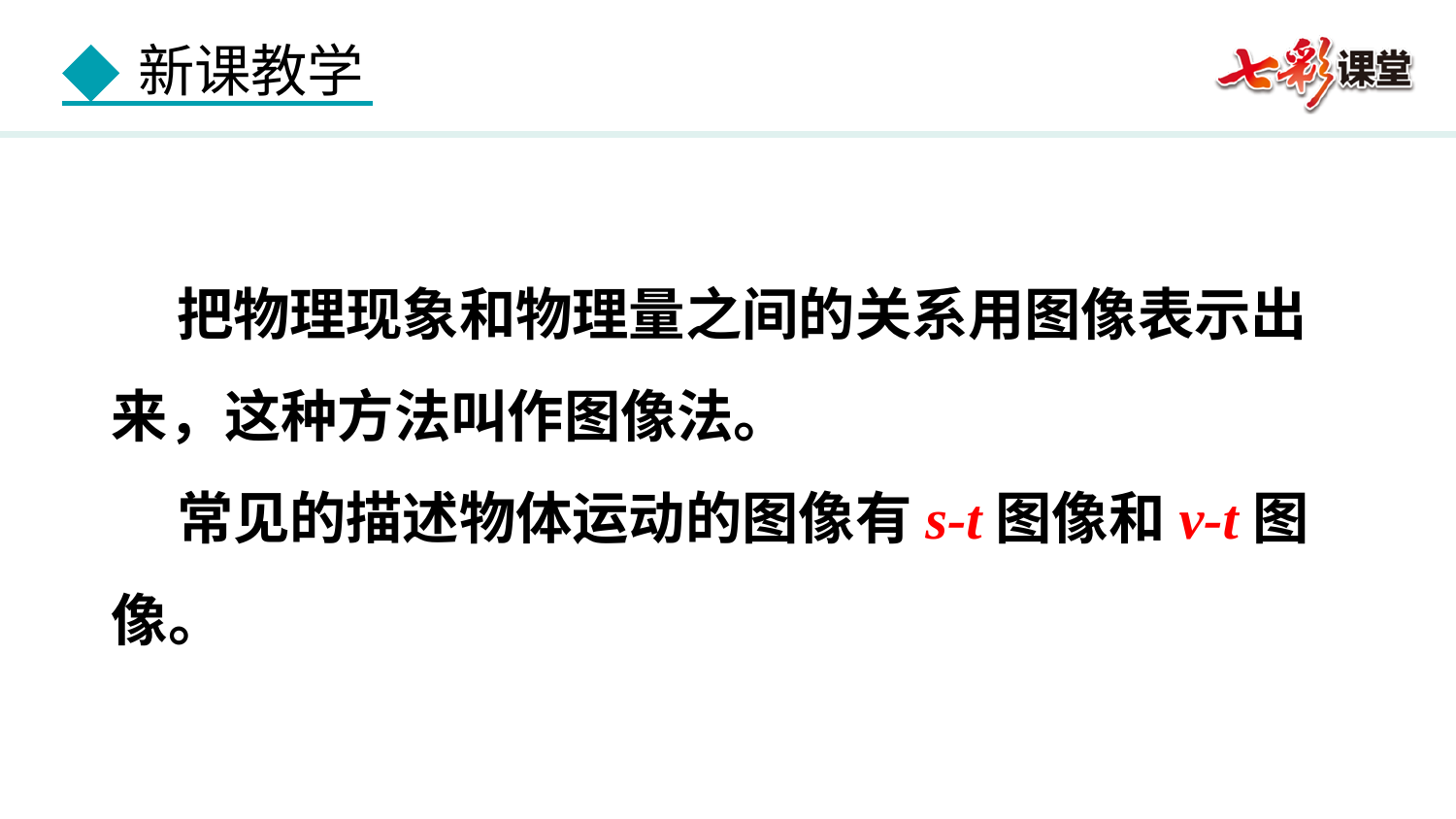

把物理现象和物理量之间的关系用图像表示出来，这种方法叫作图像法。
    常见的描述物体运动的图像有s-t图像和v-t图像。